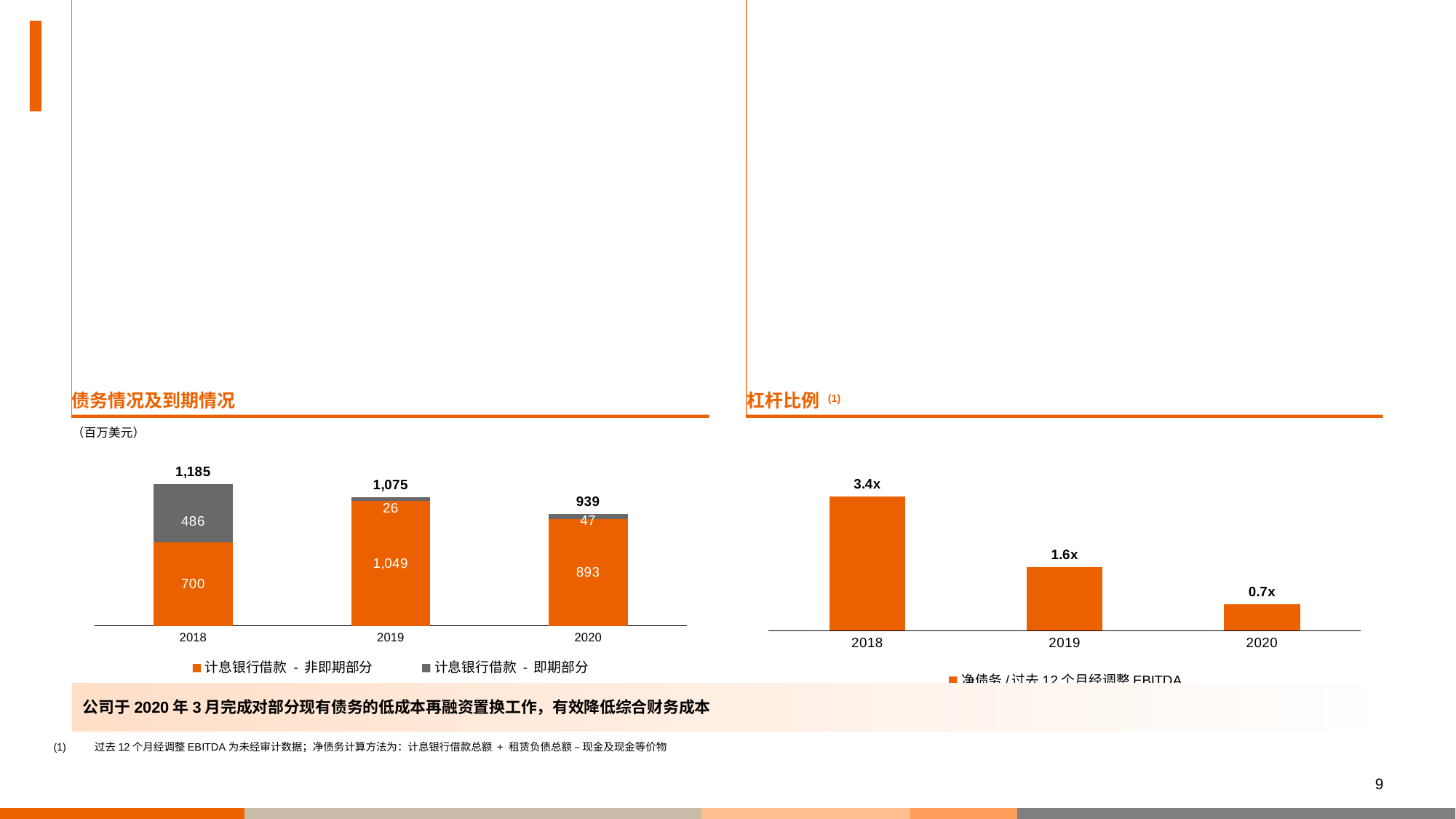

# 现金流及资本结构

### Chart

| Category | 营运现金流 | 投资现金流 | 融资现金流 | Total |
|---|---|---|---|---|
| 2018 | 233.9 | -9.9 | -260.8 | -36.80000000000001 |
| 2019 | 380.0 | -118.0 | -18.0 | 244.0 |
| 2020 | 653.0 | -211.0 | -317.0 | 125.0 |
现金流
资本开支

### Chart

| Category | 资本开支 |
|---|---|
| 2018 | 97.7 |
| 2019 | 95.436 |
| 2020 | 129.746 |
（百万美元）
（百万美元）

[unsupported chart]

债务情况及到期情况
杠杆比例 (1)

### Chart

| Category | 净债务/过去12个月经调整EBITDA |
|---|---|
| 2018 | 3.4 |
| 2019 | 1.6 |
| 2020 | 0.6688 |
（百万美元）
公司于2020年3月完成对部分现有债务的低成本再融资置换工作，有效降低综合财务成本
(1)	过去12个月经调整EBITDA为未经审计数据；净债务计算方法为：计息银行借款总额 + 租赁负债总额 – 现金及现金等价物
9